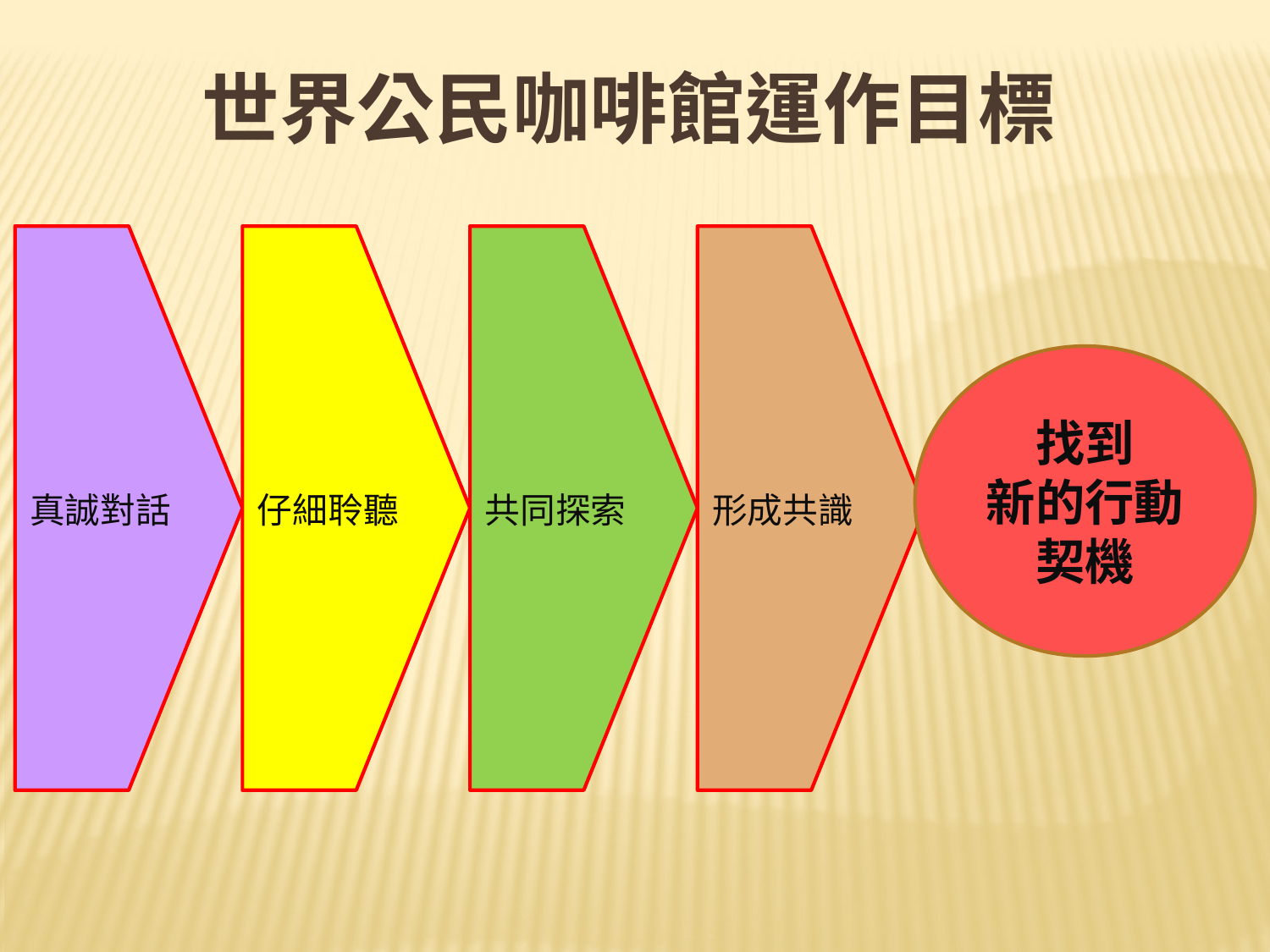

# 世界公民咖啡館運作目標
真誠對話
共同探索
形成共識
仔細聆聽
找到
新的行動契機